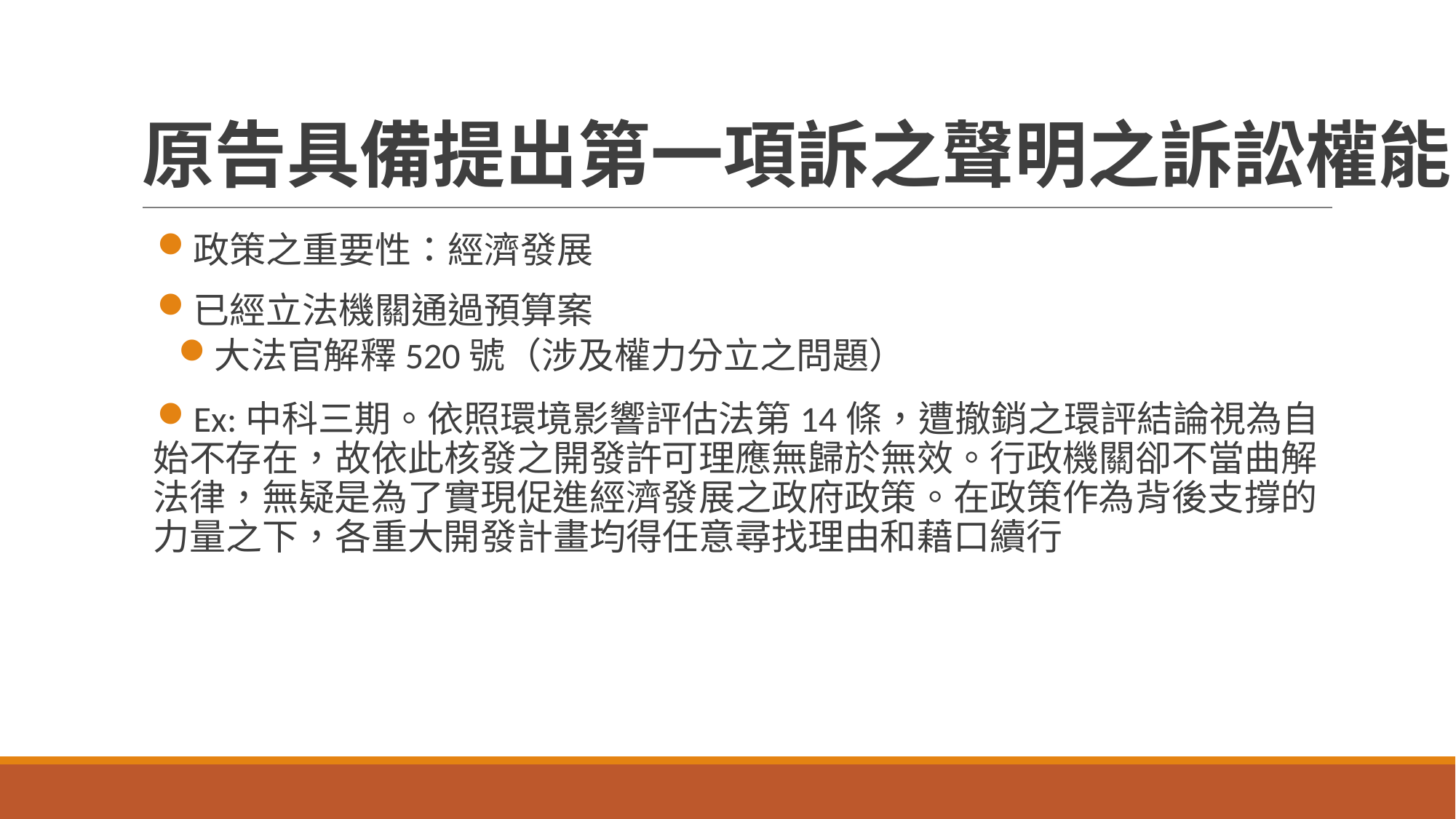

# 原告具備提出第一項訴之聲明之訴訟權能
政策之重要性：經濟發展
已經立法機關通過預算案
大法官解釋520號（涉及權力分立之問題）
Ex:中科三期。依照環境影響評估法第14條，遭撤銷之環評結論視為自始不存在，故依此核發之開發許可理應無歸於無效。行政機關卻不當曲解法律，無疑是為了實現促進經濟發展之政府政策。在政策作為背後支撐的力量之下，各重大開發計畫均得任意尋找理由和藉口續行